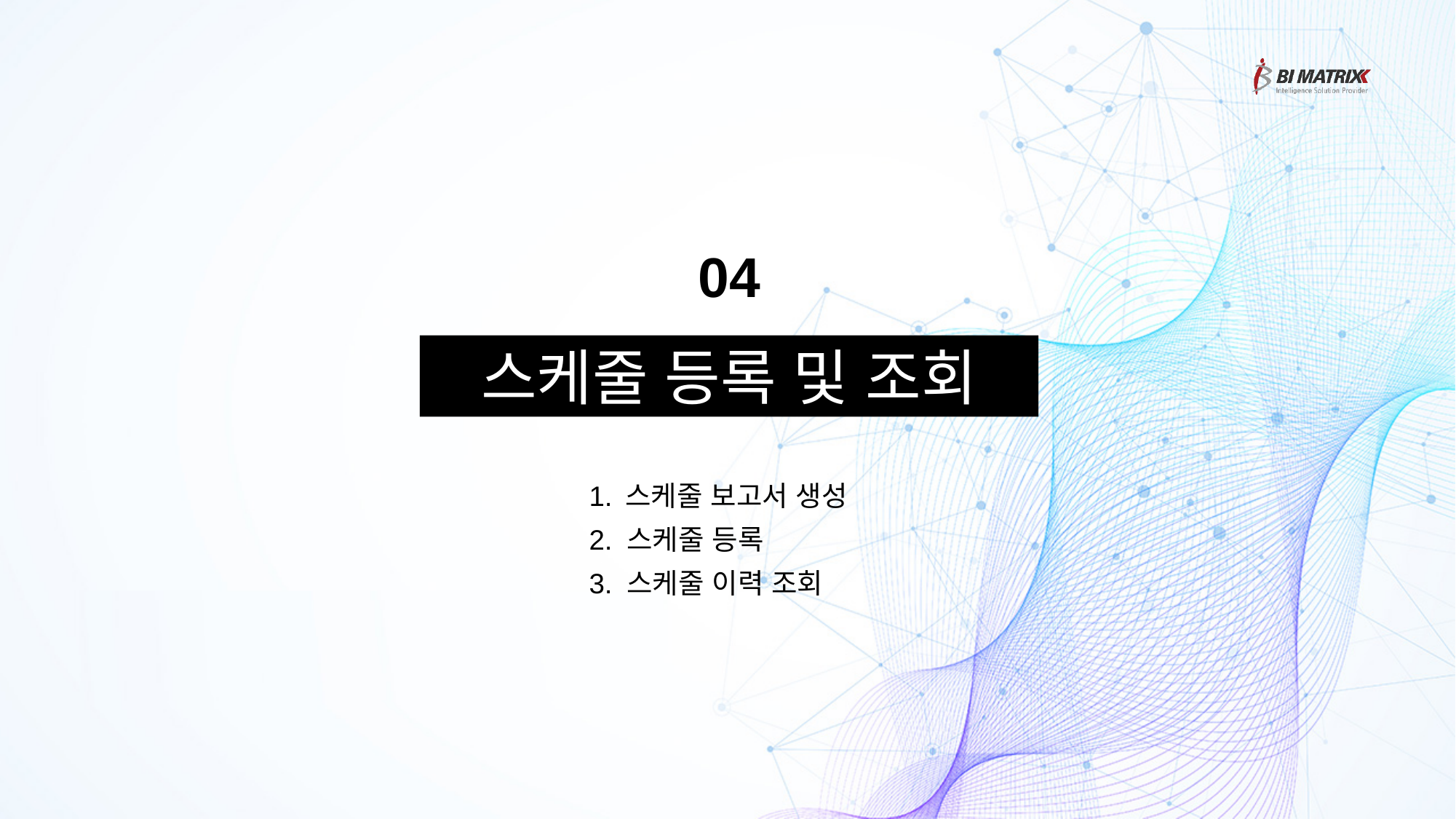

04
스케줄 등록 및 조회
 스케줄 보고서 생성
 스케줄 등록
 스케줄 이력 조회